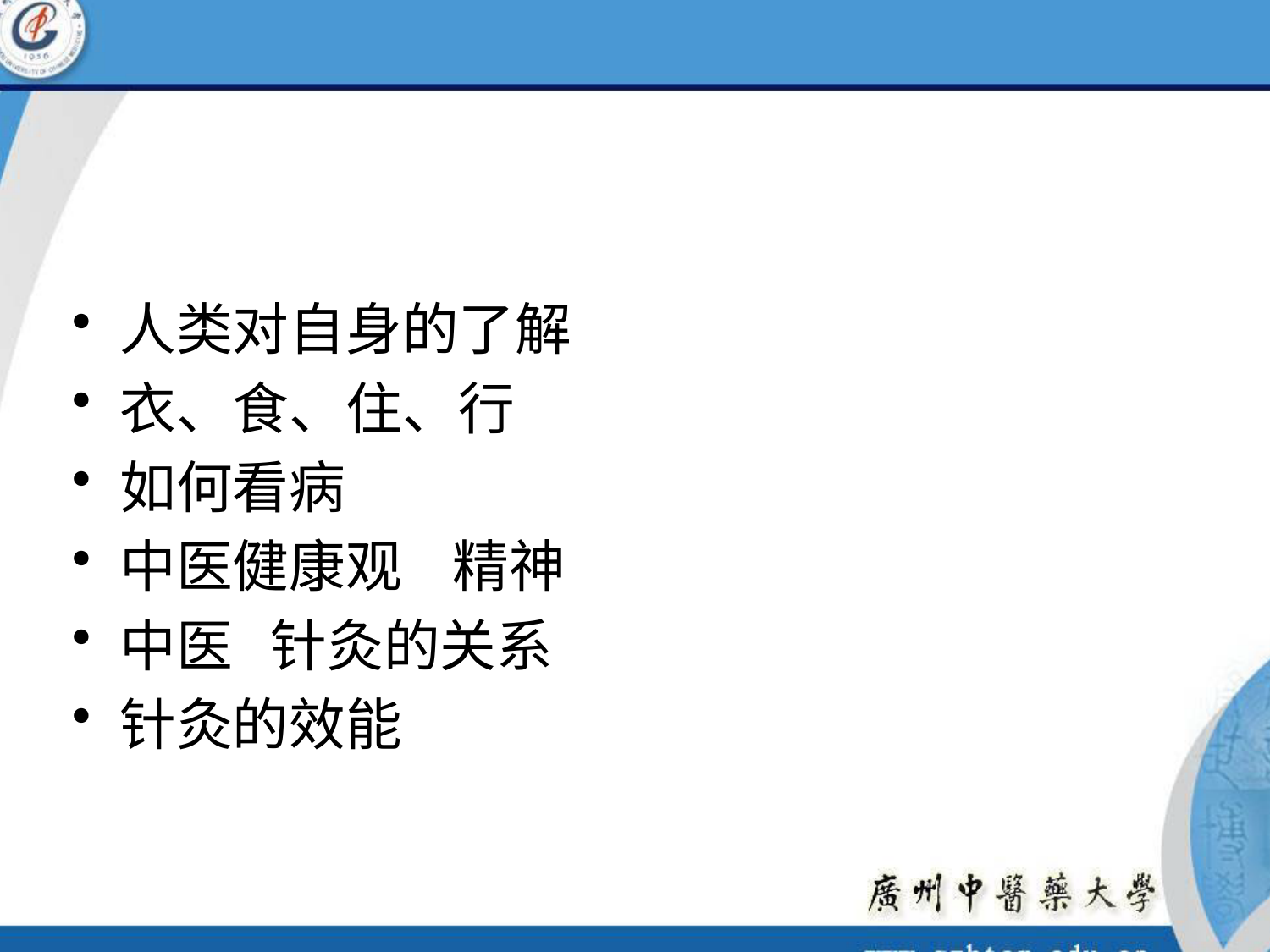

人类对自身的了解
衣、食、住、行
如何看病
中医健康观    精神
中医   针灸的关系
针灸的效能